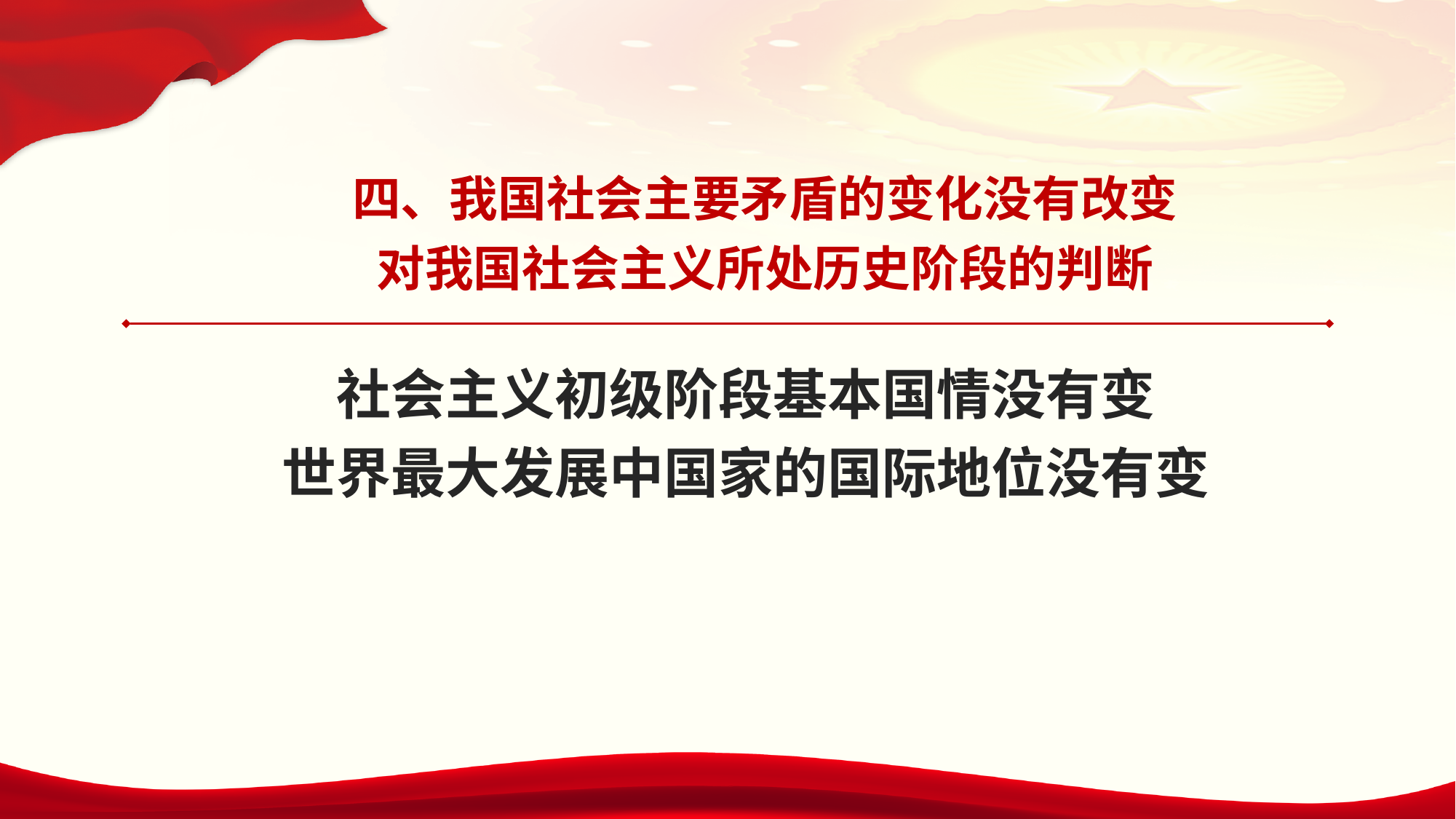

四、我国社会主要矛盾的变化没有改变
对我国社会主义所处历史阶段的判断
社会主义初级阶段基本国情没有变
世界最大发展中国家的国际地位没有变